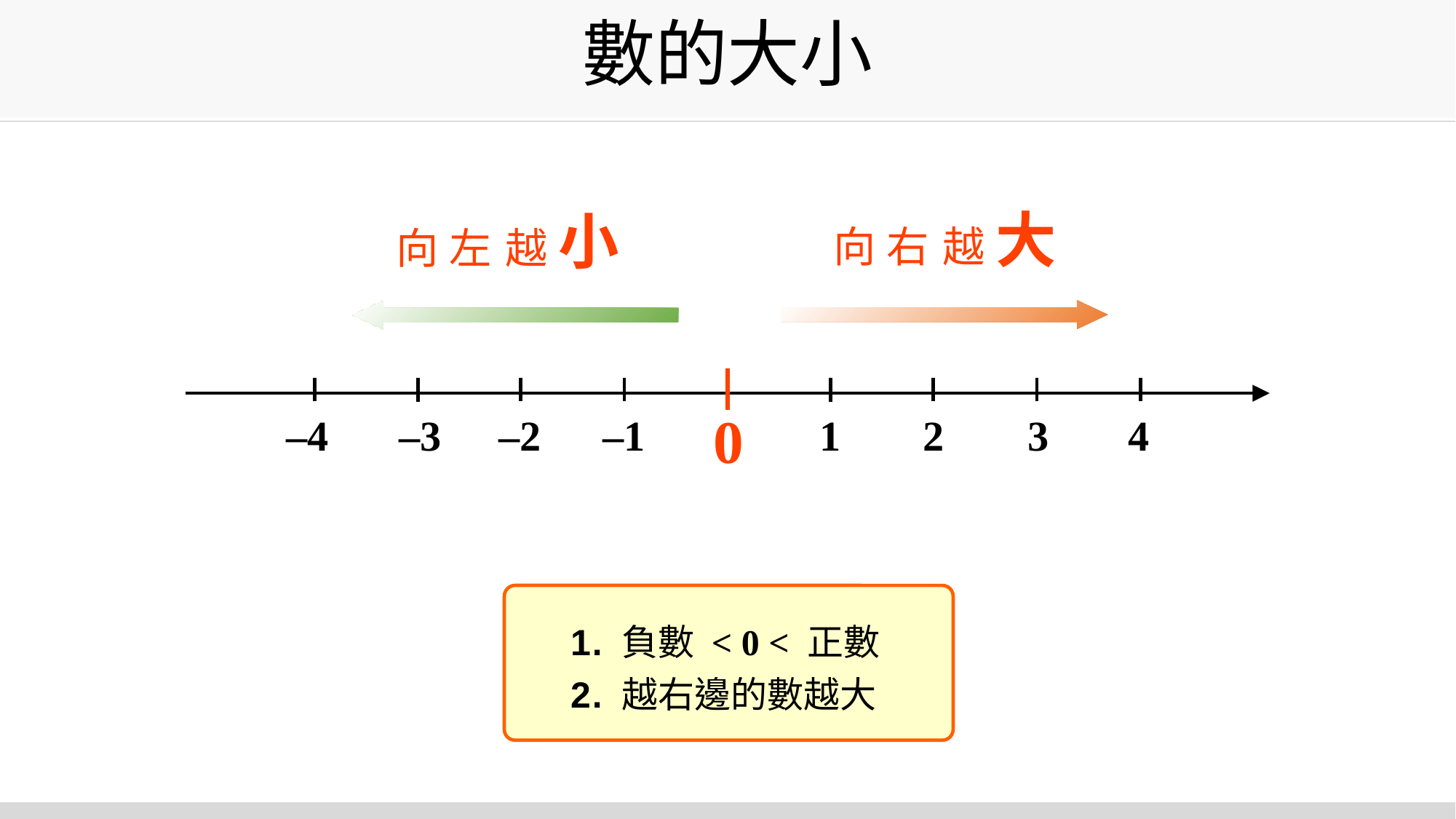

# 數的大小
向 右 越 大

向 左 越 小

0
–4
–3
–2
–1
1
2
3
4
 負數 < 0 < 正數
 越右邊的數越大